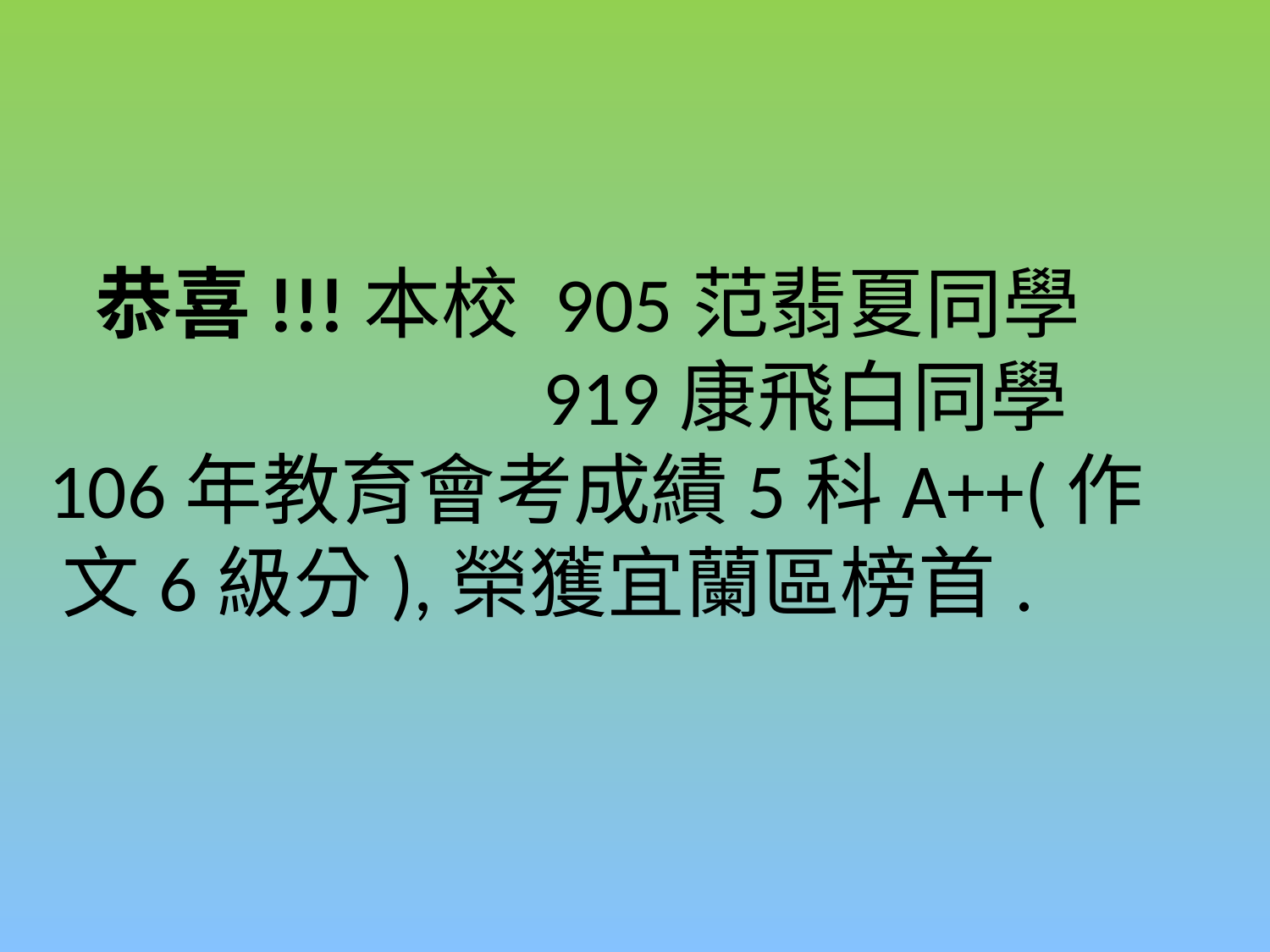

# 恭喜!!!本校 905范翡夏同學 919康飛白同學 106年教育會考成績5科A++(作文6級分),榮獲宜蘭區榜首.